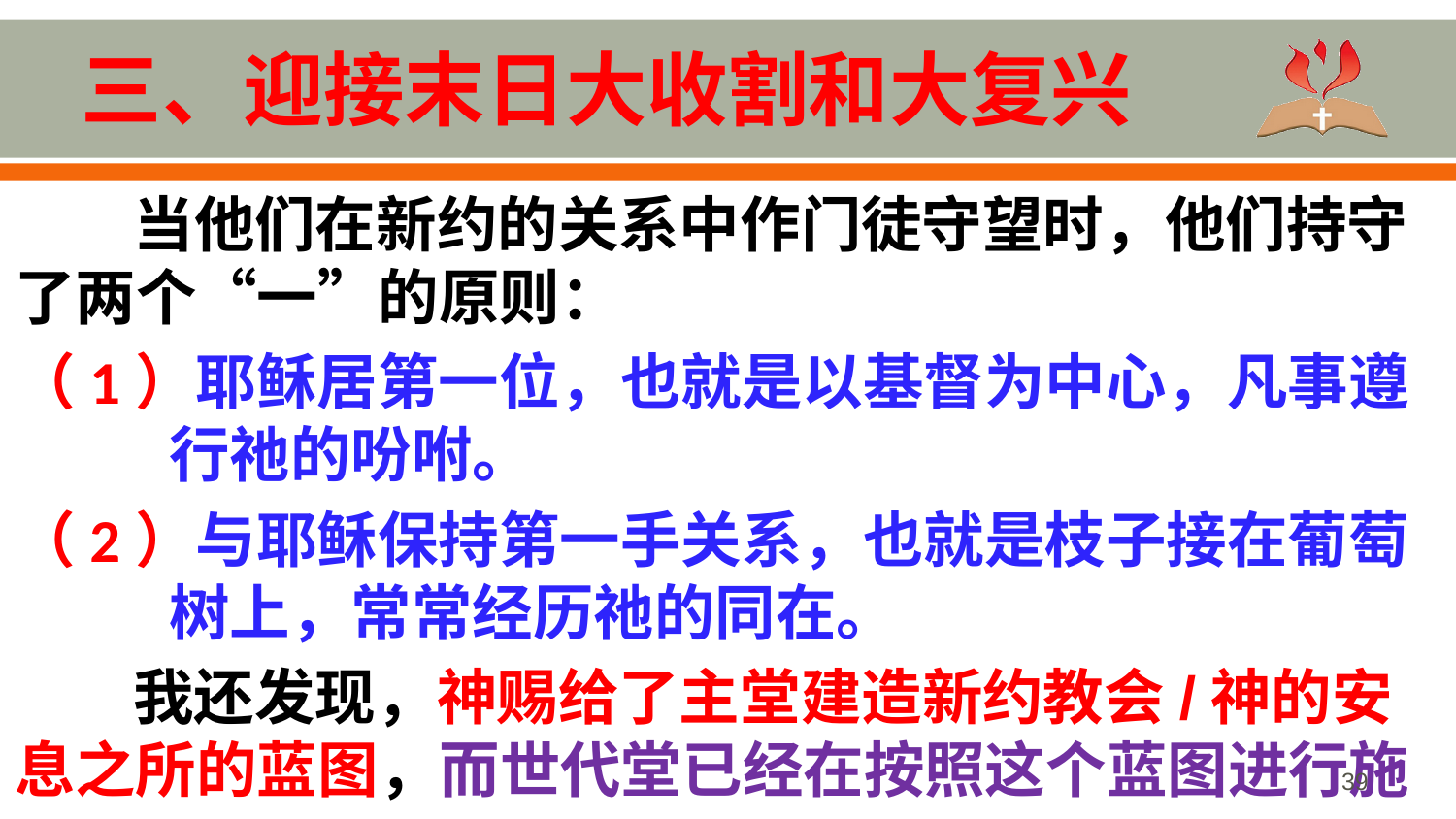

# 三、迎接末日大收割和大复兴
当他们在新约的关系中作门徒守望时，他们持守了两个“一”的原则：
（1）耶稣居第一位，也就是以基督为中心，凡事遵行祂的吩咐。
（2）与耶稣保持第一手关系，也就是枝子接在葡萄树上，常常经历祂的同在。
我还发现，神赐给了主堂建造新约教会/神的安息之所的蓝图，而世代堂已经在按照这个蓝图进行施工。

39